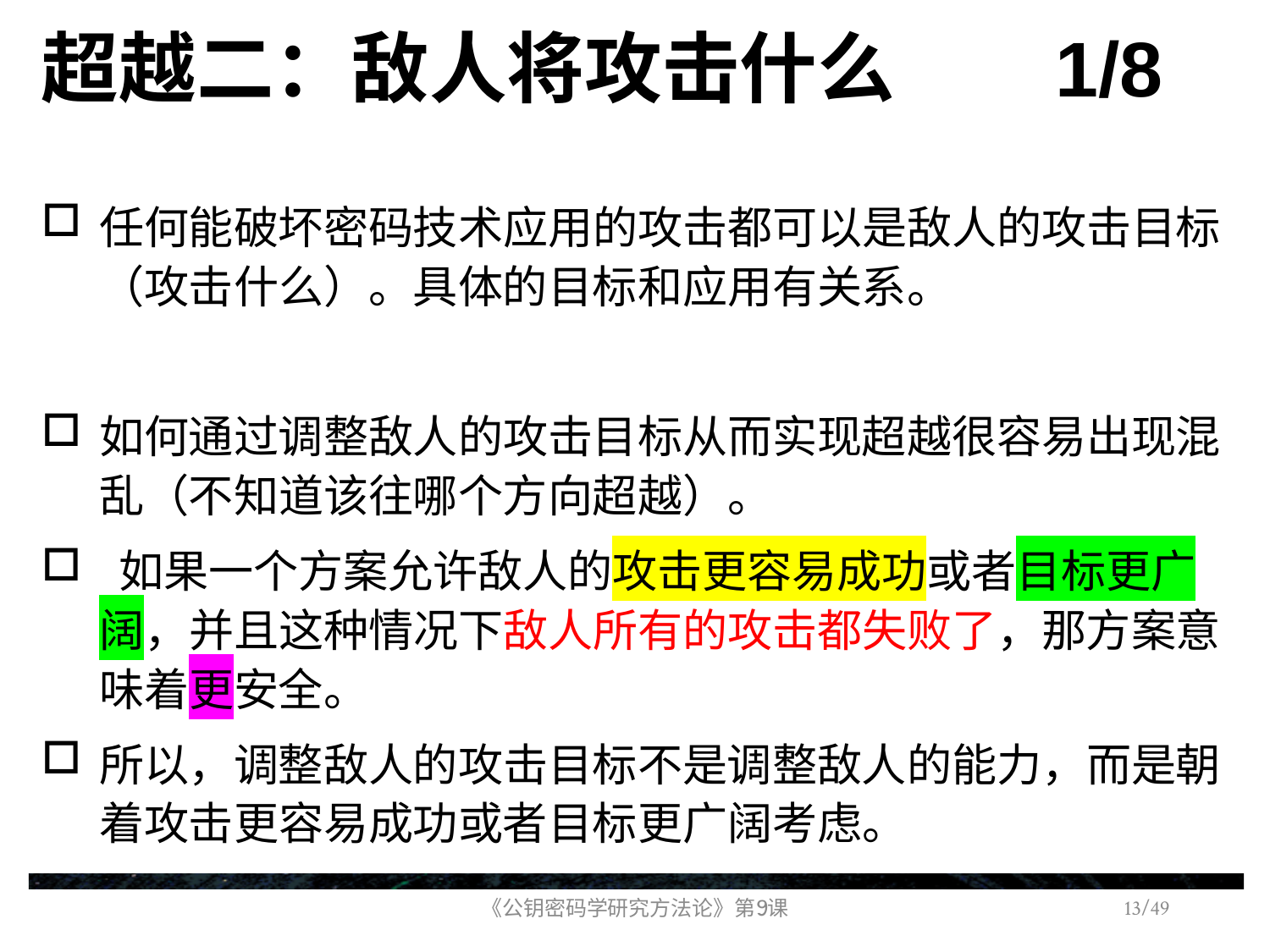

# 超越二：敌人将攻击什么        1/8
任何能破坏密码技术应用的攻击都可以是敌人的攻击目标（攻击什么）。具体的目标和应用有关系。

如何通过调整敌人的攻击目标从而实现超越很容易出现混乱（不知道该往哪个方向超越）。
 如果一个方案允许敌人的攻击更容易成功或者目标更广阔，并且这种情况下敌人所有的攻击都失败了，那方案意味着更安全。
所以，调整敌人的攻击目标不是调整敌人的能力，而是朝着攻击更容易成功或者目标更广阔考虑。
《公钥密码学研究方法论》第9课
13/49